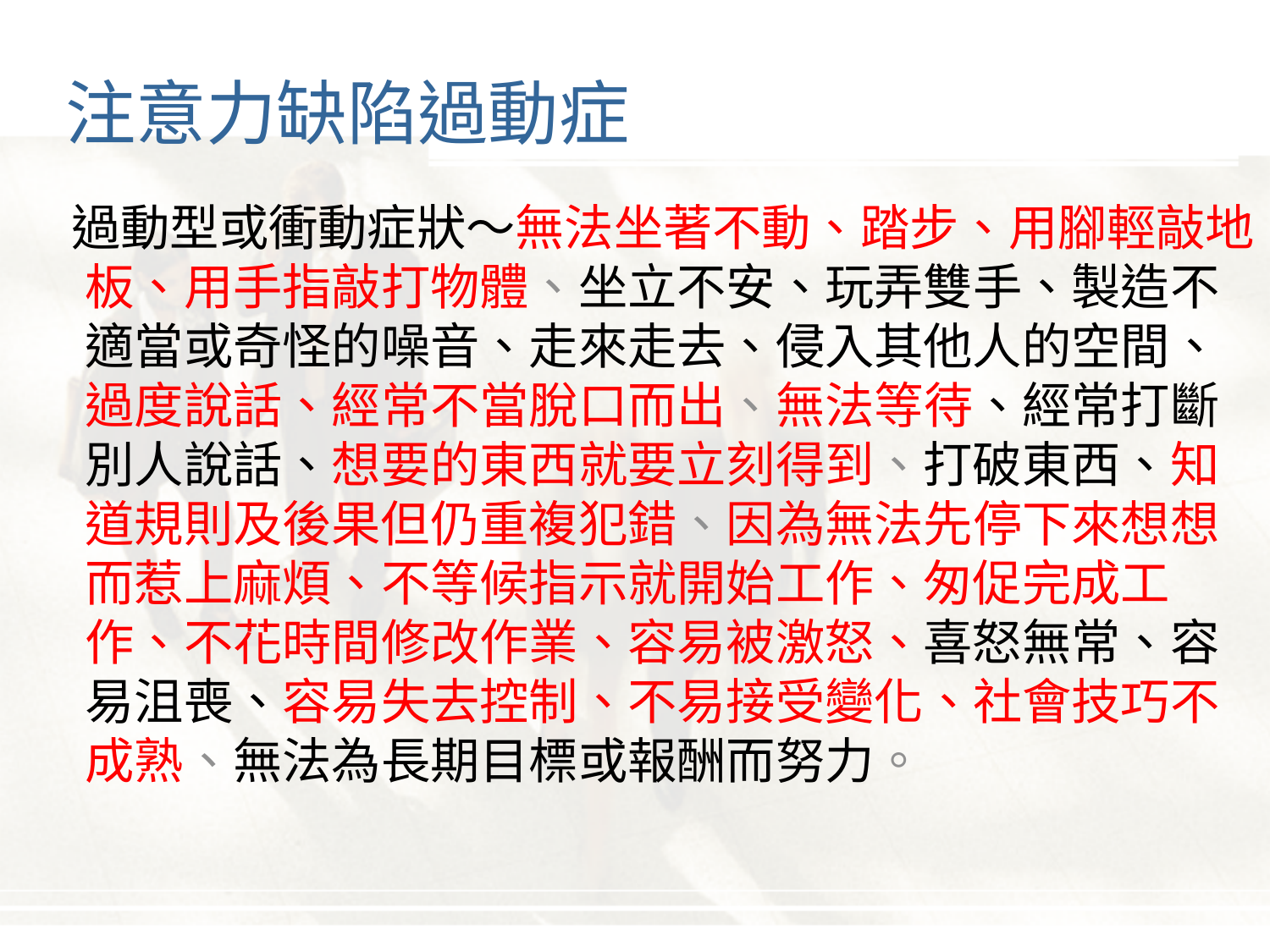

# 注意力缺陷過動症
  過動型或衝動症狀～無法坐著不動、踏步、用腳輕敲地板、用手指敲打物體、坐立不安、玩弄雙手、製造不適當或奇怪的噪音、走來走去、侵入其他人的空間、過度說話、經常不當脫口而出、無法等待、經常打斷別人說話、想要的東西就要立刻得到、打破東西、知道規則及後果但仍重複犯錯、因為無法先停下來想想而惹上麻煩、不等候指示就開始工作、匆促完成工作、不花時間修改作業、容易被激怒、喜怒無常、容易沮喪、容易失去控制、不易接受變化、社會技巧不成熟、無法為長期目標或報酬而努力。